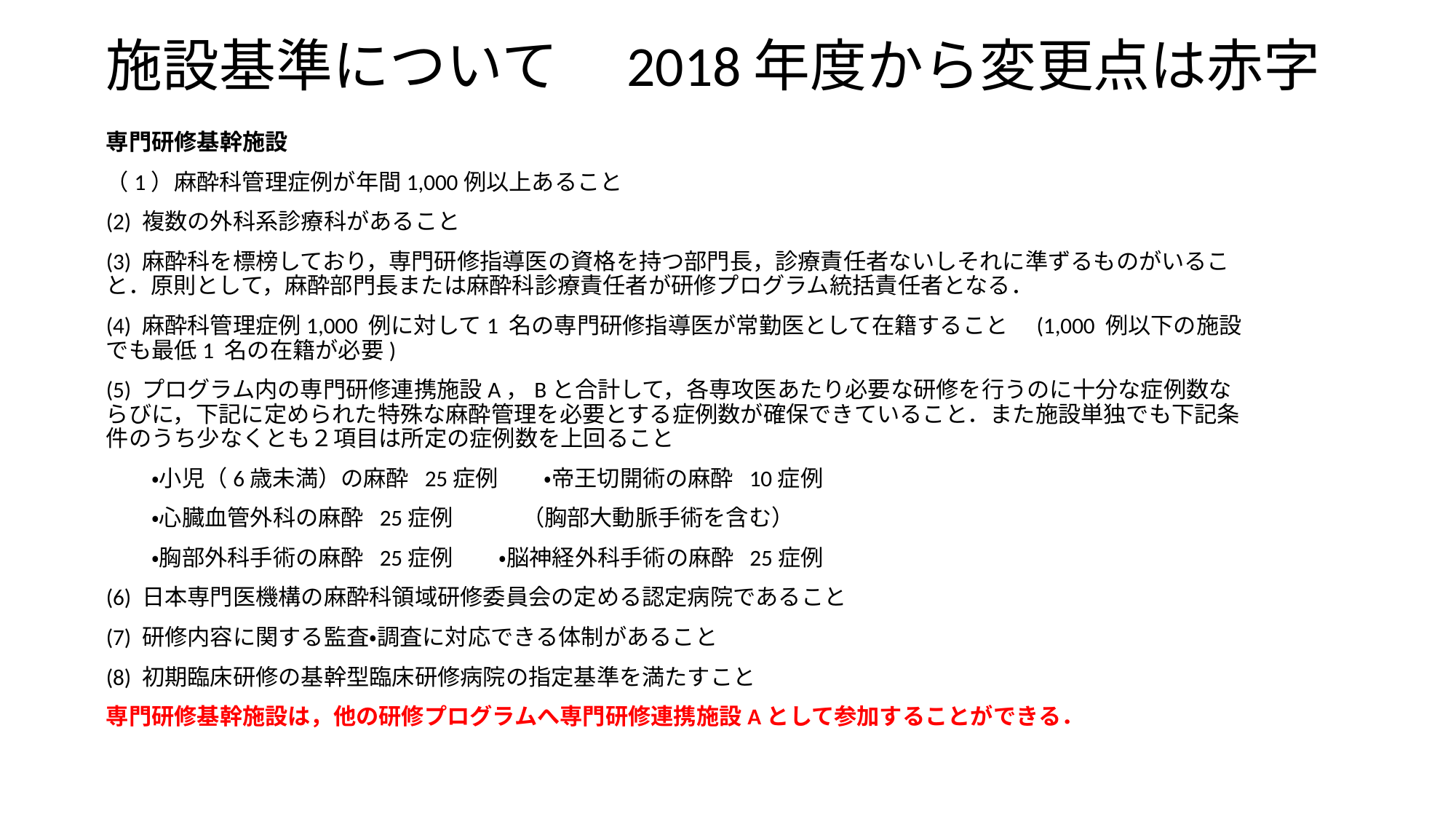

# 施設基準について　2018年度から変更点は赤字
専門研修基幹施設
（1）麻酔科管理症例が年間1,000例以上あること
(2) 複数の外科系診療科があること
(3) 麻酔科を標榜しており，専門研修指導医の資格を持つ部門長，診療責任者ないしそれに準ずるものがいること．原則として，麻酔部門長または麻酔科診療責任者が研修プログラム統括責任者となる．
(4) 麻酔科管理症例1,000 例に対して1 名の専門研修指導医が常勤医として在籍すること　(1,000 例以下の施設でも最低1 名の在籍が必要)
(5) プログラム内の専門研修連携施設A，Bと合計して，各専攻医あたり必要な研修を行うのに十分な症例数ならびに，下記に定められた特殊な麻酔管理を必要とする症例数が確保できていること．また施設単独でも下記条件のうち少なくとも２項目は所定の症例数を上回ること
　　・小児（6歳未満）の麻酔  25症例　　・帝王切開術の麻酔  10症例
　　・心臓血管外科の麻酔  25症例　　　（胸部大動脈手術を含む）
　　・胸部外科手術の麻酔  25症例　　・脳神経外科手術の麻酔  25症例
(6) 日本専門医機構の麻酔科領域研修委員会の定める認定病院であること
(7) 研修内容に関する監査・調査に対応できる体制があること
(8) 初期臨床研修の基幹型臨床研修病院の指定基準を満たすこと
専門研修基幹施設は，他の研修プログラムへ専門研修連携施設Aとして参加することができる．